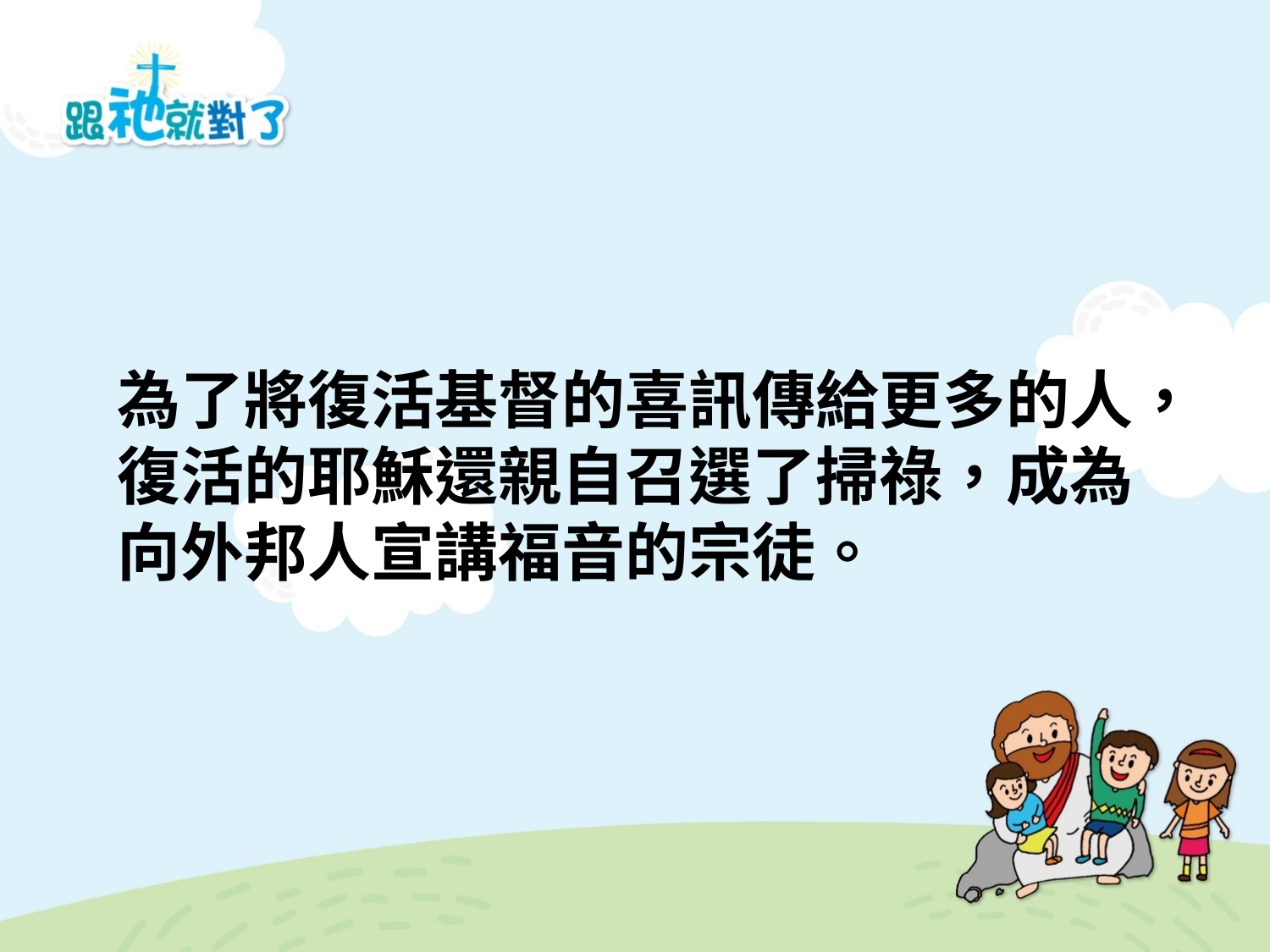

為了將復活基督的喜訊傳給更多的人，復活的耶穌還親自召選了掃祿，成為向外邦人宣講福音的宗徒。